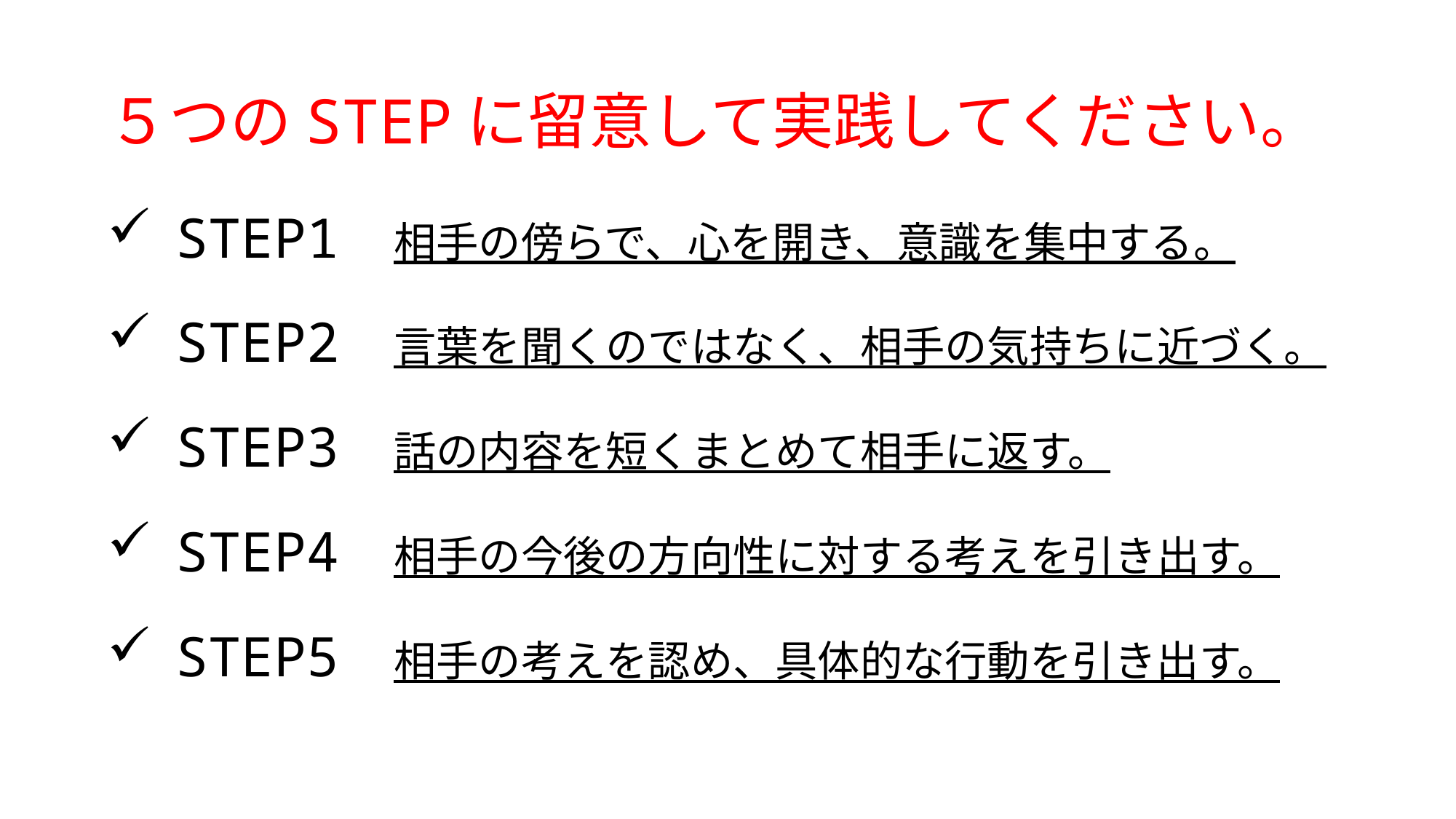

# ５つのSTEPに留意して実践してください。
STEP1	相手の傍らで、心を開き、意識を集中する。

STEP2	言葉を聞くのではなく、相手の気持ちに近づく。

STEP3	話の内容を短くまとめて相手に返す。

STEP4	相手の今後の方向性に対する考えを引き出す。

STEP5	相手の考えを認め、具体的な行動を引き出す。